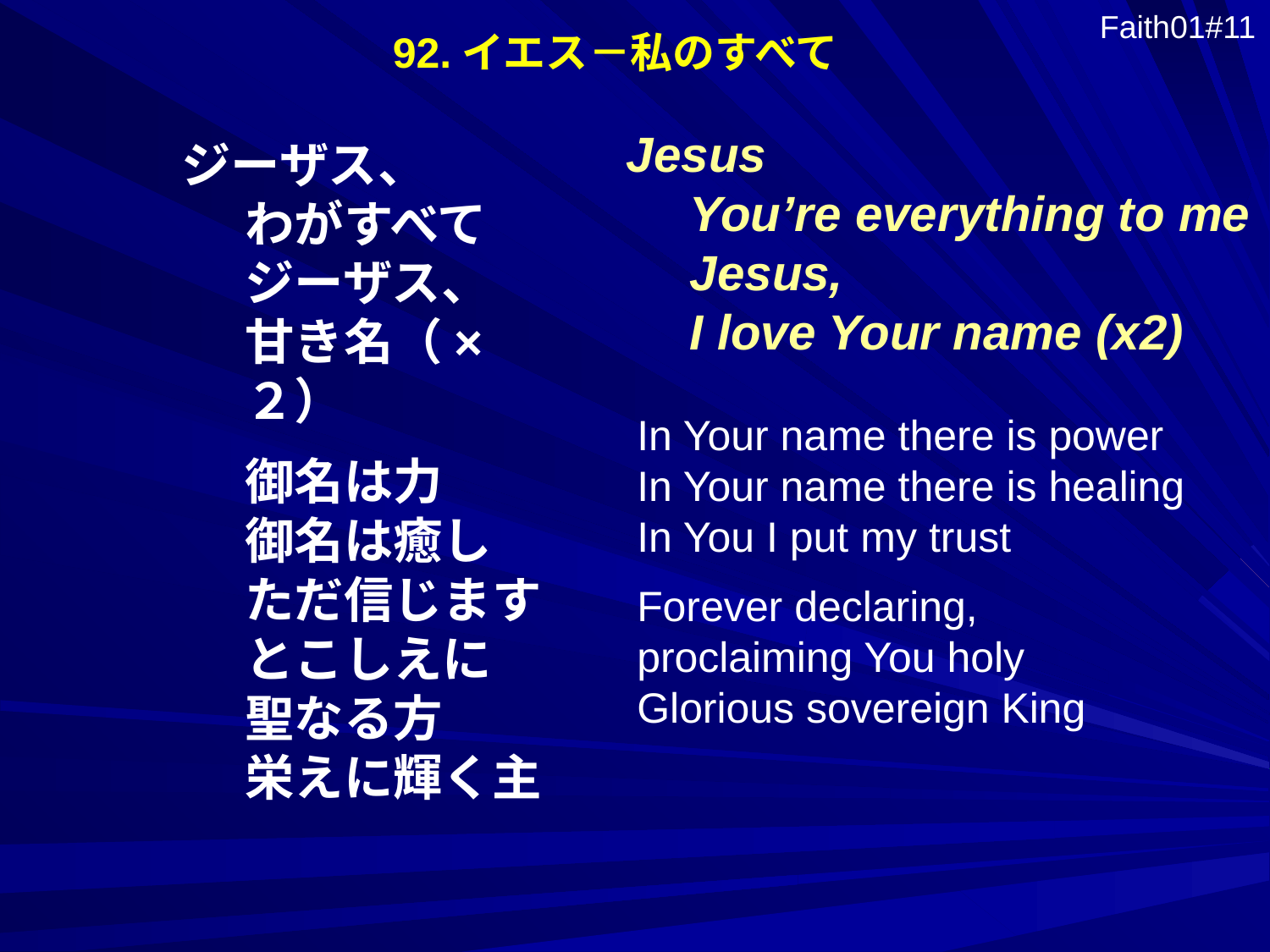

92.イエス－私のすべて
Faith01#11
Jesus
You’re everything to me
Jesus,
I love Your name (x2)
ジーザス、
わがすべて
ジーザス、
甘き名（×２）

御名は力
御名は癒し
ただ信じます
とこしえに
聖なる方
栄えに輝く主
In Your name there is power
In Your name there is healing
In You I put my trust

Forever declaring,
proclaiming You holy
Glorious sovereign King